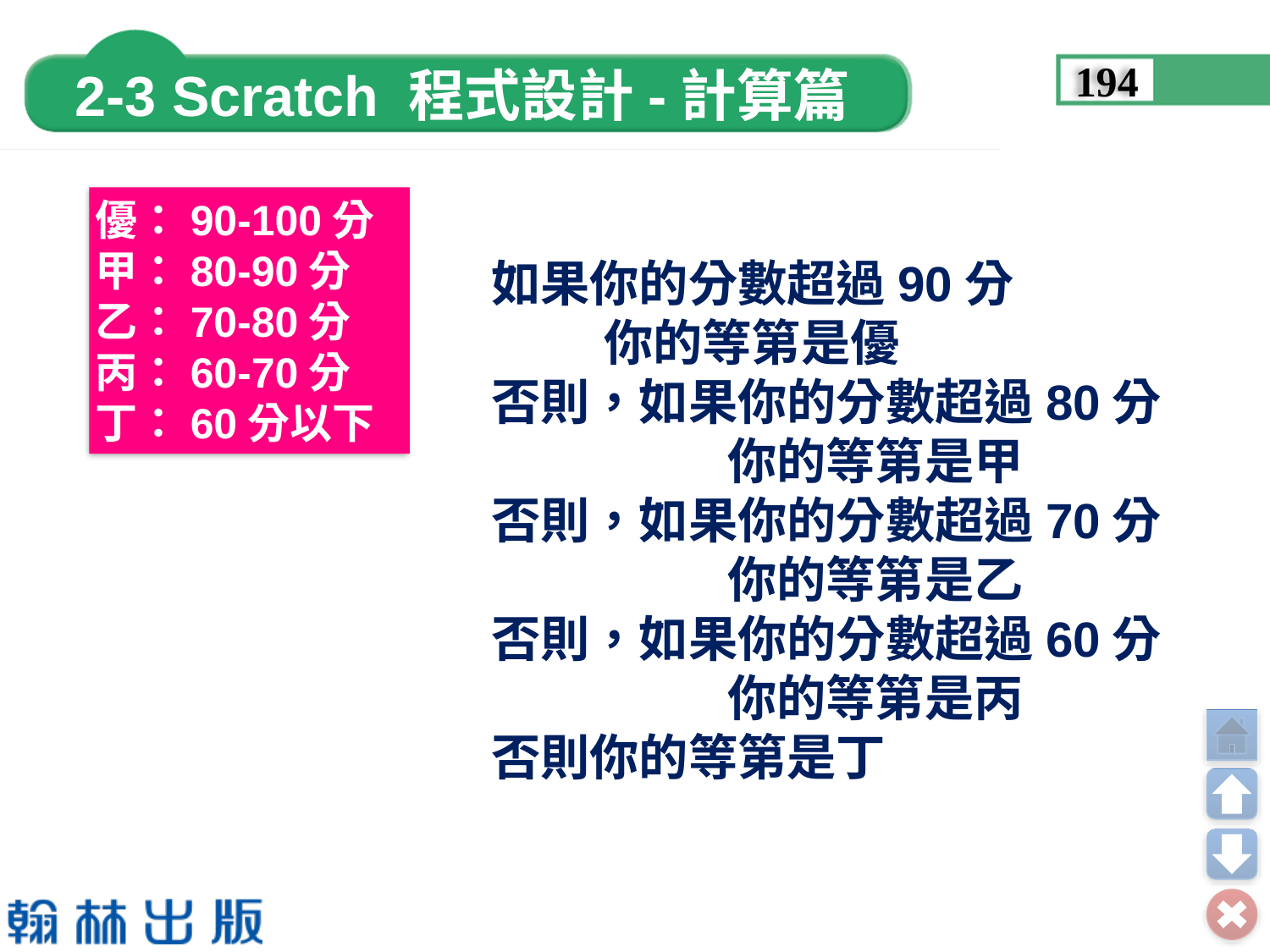

194
優：90-100分
甲：80-90分
乙：70-80分
丙：60-70分
丁：60分以下

如果你的分數超過90分
         你的等第是優
否則，如果你的分數超過80分
                    你的等第是甲
否則，如果你的分數超過70分
                    你的等第是乙
否則，如果你的分數超過60分
                    你的等第是丙
否則你的等第是丁